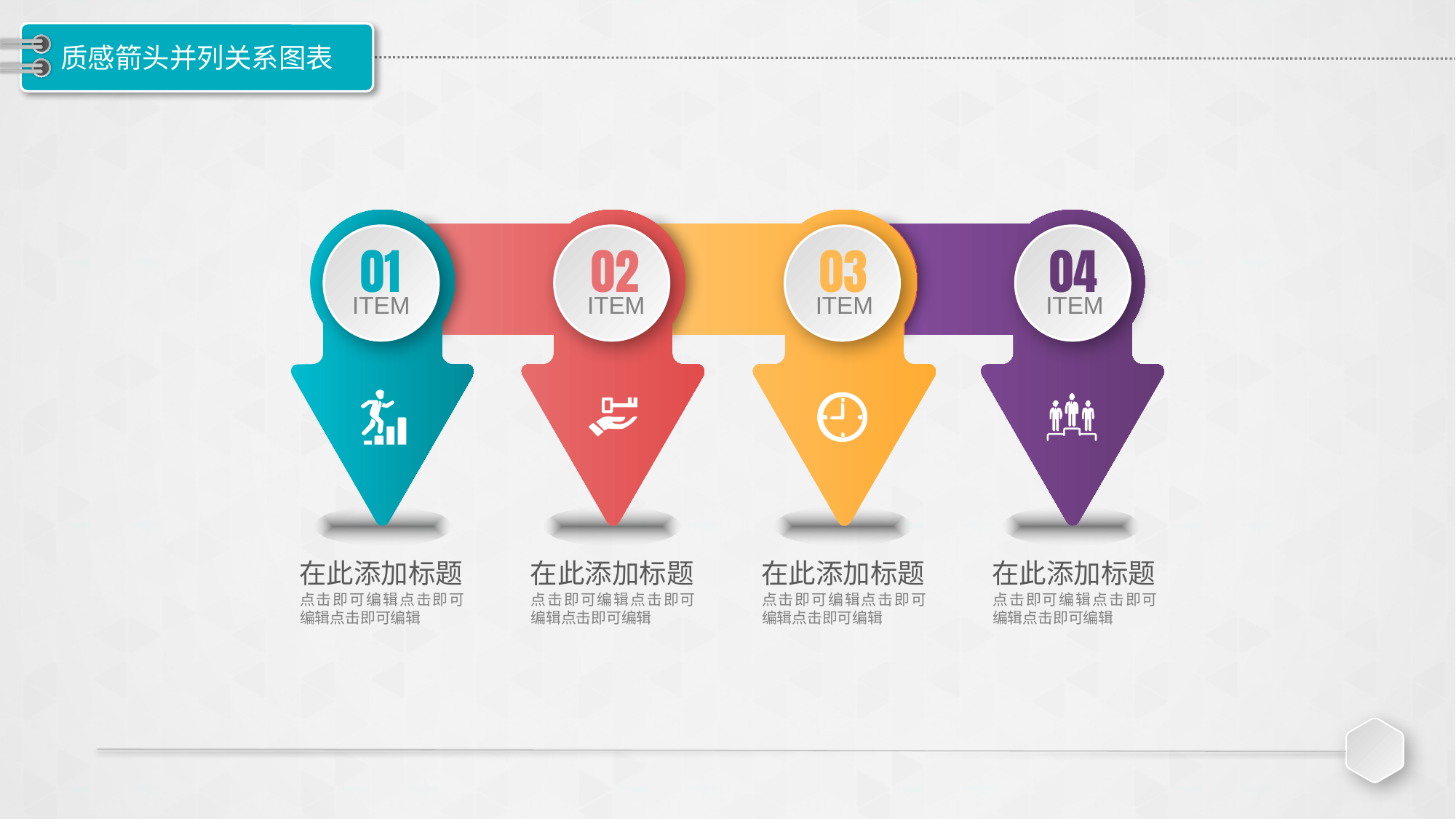

# 质感箭头并列关系图表

01
ITEM
02
ITEM
03
ITEM
04
ITEM

在此添加标题
点击即可编辑点击即可编辑点击即可编辑
在此添加标题
点击即可编辑点击即可编辑点击即可编辑
在此添加标题
点击即可编辑点击即可编辑点击即可编辑
在此添加标题
点击即可编辑点击即可编辑点击即可编辑
6